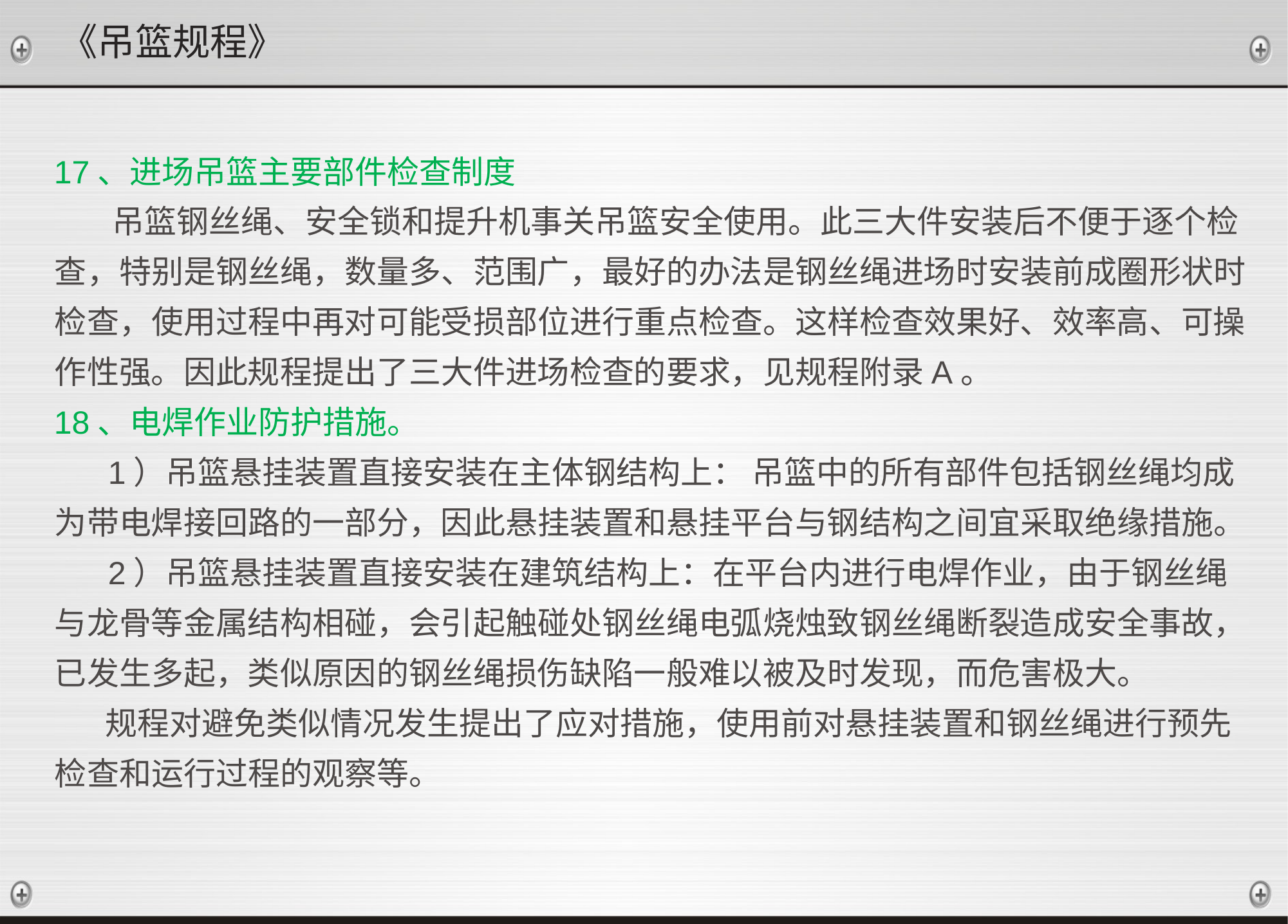

《吊篮规程》
17、进场吊篮主要部件检查制度
       吊篮钢丝绳、安全锁和提升机事关吊篮安全使用。此三大件安装后不便于逐个检查，特别是钢丝绳，数量多、范围广，最好的办法是钢丝绳进场时安装前成圈形状时检查，使用过程中再对可能受损部位进行重点检查。这样检查效果好、效率高、可操作性强。因此规程提出了三大件进场检查的要求，见规程附录A。
18、电焊作业防护措施。
      1）吊篮悬挂装置直接安装在主体钢结构上： 吊篮中的所有部件包括钢丝绳均成为带电焊接回路的一部分，因此悬挂装置和悬挂平台与钢结构之间宜采取绝缘措施。
      2）吊篮悬挂装置直接安装在建筑结构上：在平台内进行电焊作业，由于钢丝绳与龙骨等金属结构相碰，会引起触碰处钢丝绳电弧烧烛致钢丝绳断裂造成安全事故，已发生多起，类似原因的钢丝绳损伤缺陷一般难以被及时发现，而危害极大。
      规程对避免类似情况发生提出了应对措施，使用前对悬挂装置和钢丝绳进行预先检查和运行过程的观察等。